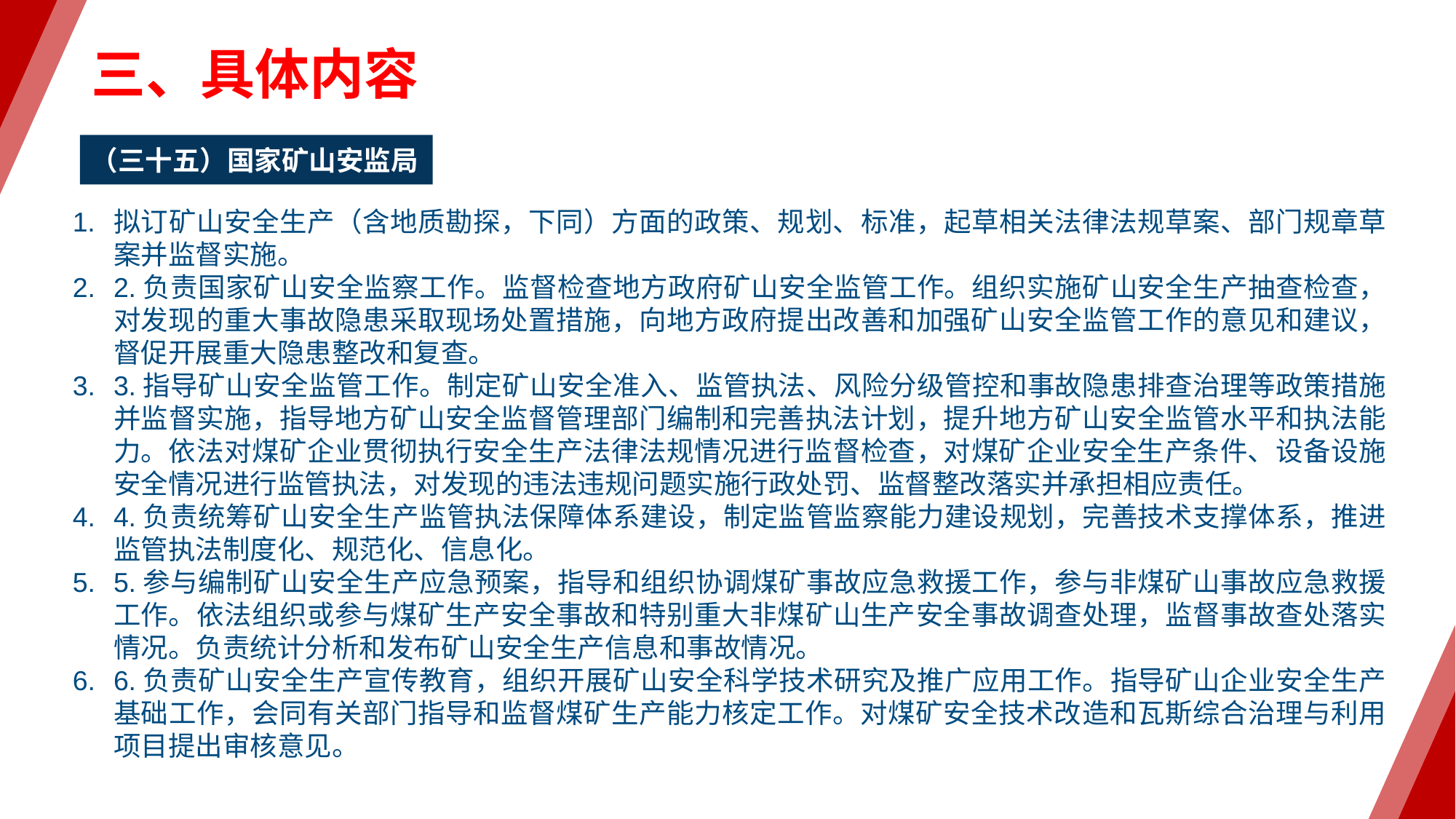

三、具体内容
（三十五）国家矿山安监局
拟订矿山安全生产（含地质勘探，下同）方面的政策、规划、标准，起草相关法律法规草案、部门规章草案并监督实施。
2.负责国家矿山安全监察工作。监督检查地方政府矿山安全监管工作。组织实施矿山安全生产抽查检查，对发现的重大事故隐患采取现场处置措施，向地方政府提出改善和加强矿山安全监管工作的意见和建议，督促开展重大隐患整改和复查。
3.指导矿山安全监管工作。制定矿山安全准入、监管执法、风险分级管控和事故隐患排查治理等政策措施并监督实施，指导地方矿山安全监督管理部门编制和完善执法计划，提升地方矿山安全监管水平和执法能力。依法对煤矿企业贯彻执行安全生产法律法规情况进行监督检查，对煤矿企业安全生产条件、设备设施安全情况进行监管执法，对发现的违法违规问题实施行政处罚、监督整改落实并承担相应责任。
4.负责统筹矿山安全生产监管执法保障体系建设，制定监管监察能力建设规划，完善技术支撑体系，推进监管执法制度化、规范化、信息化。
5.参与编制矿山安全生产应急预案，指导和组织协调煤矿事故应急救援工作，参与非煤矿山事故应急救援工作。依法组织或参与煤矿生产安全事故和特别重大非煤矿山生产安全事故调查处理，监督事故查处落实情况。负责统计分析和发布矿山安全生产信息和事故情况。
6.负责矿山安全生产宣传教育，组织开展矿山安全科学技术研究及推广应用工作。指导矿山企业安全生产基础工作，会同有关部门指导和监督煤矿生产能力核定工作。对煤矿安全技术改造和瓦斯综合治理与利用项目提出审核意见。